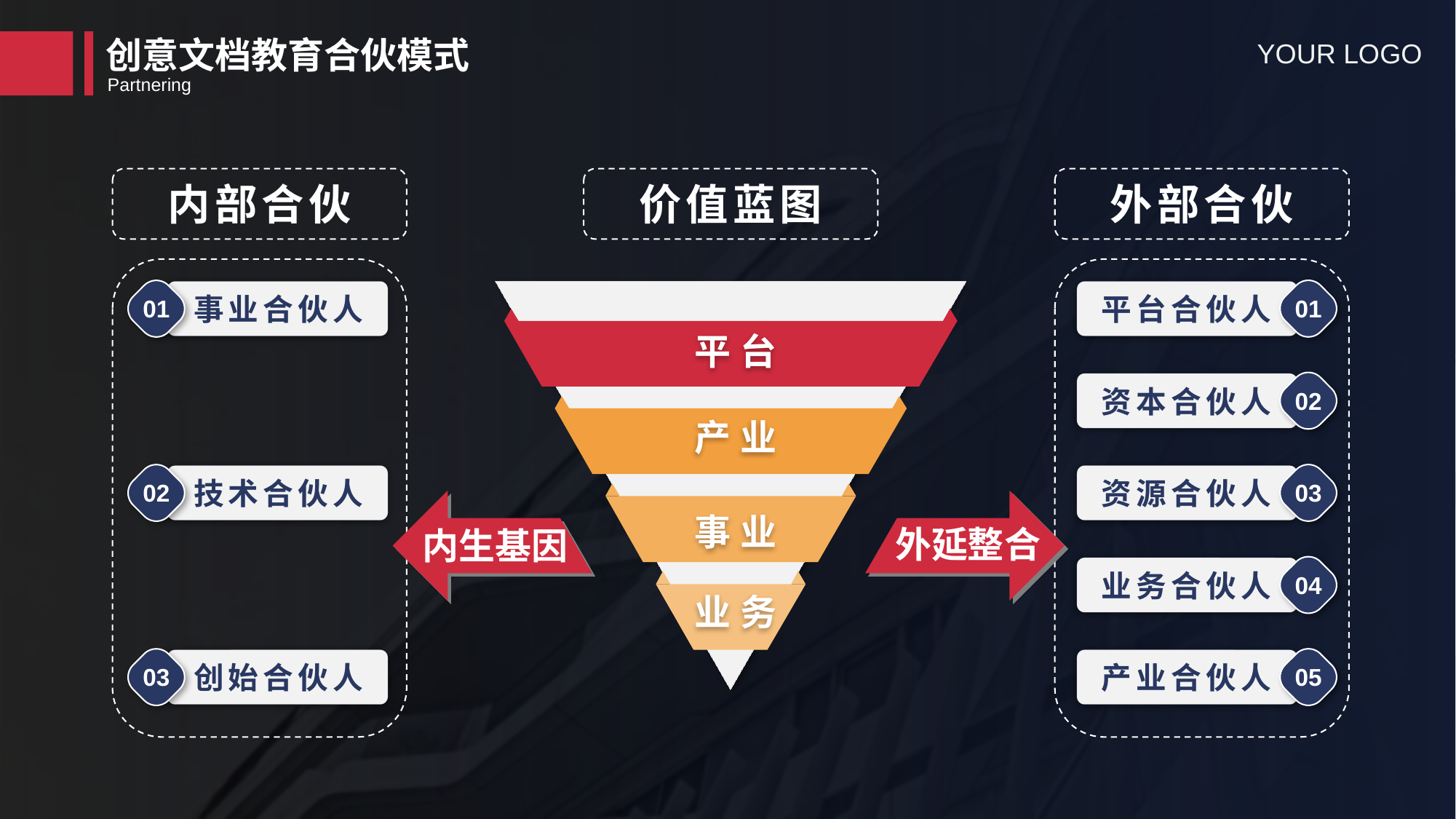

创意文档教育合伙模式
YOUR LOGO

Partnering

内部合伙
价值蓝图
外部合伙

01
事业合伙人

02
技术合伙人

03
创始合伙人

01
平台合伙人

02
资本合伙人

03
资源合伙人

04
业务合伙人

05
产业合伙人

平台
产业
事业
业务

内生基因

外延整合